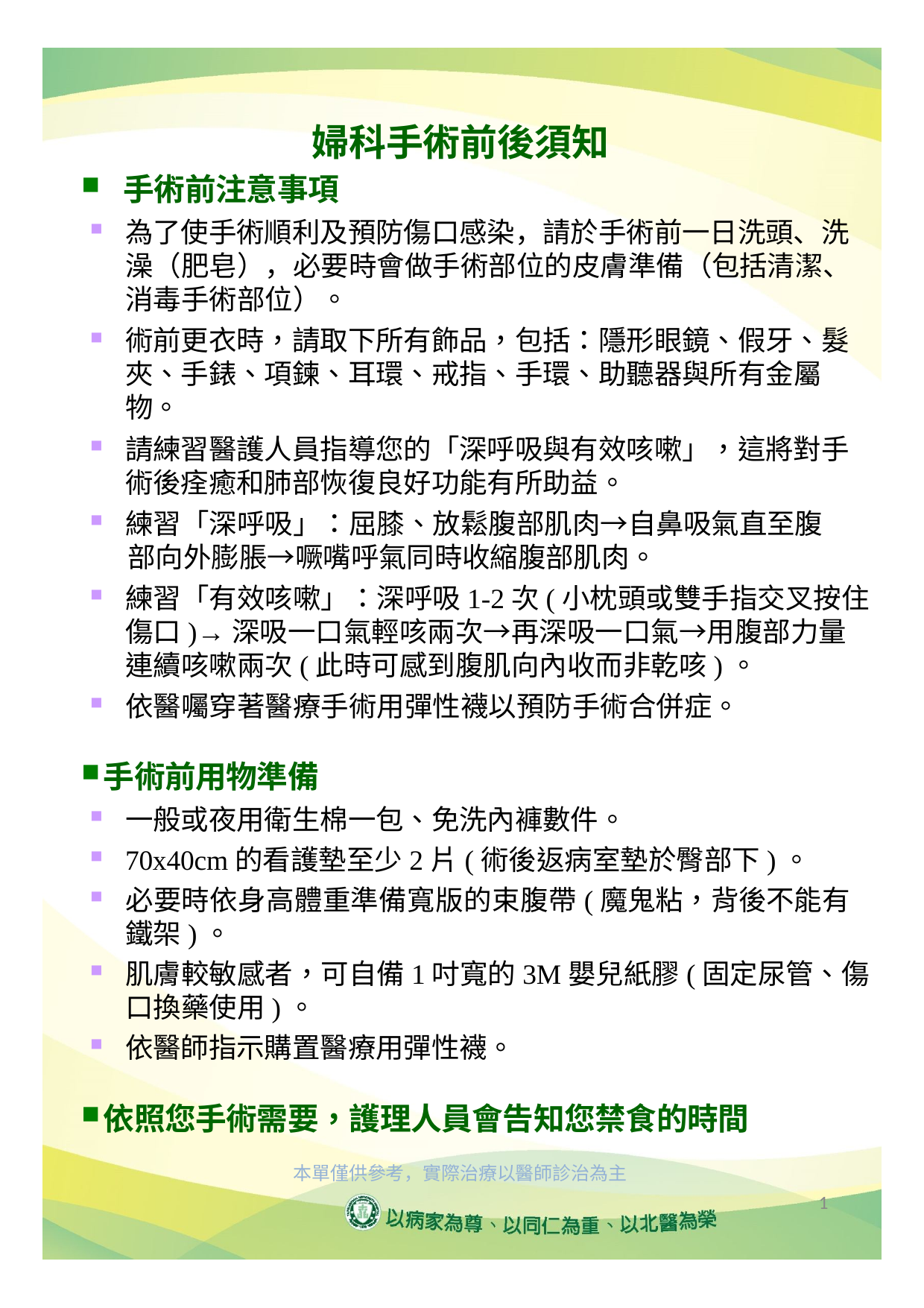

# 婦科手術前後須知
手術前注意事項
為了使手術順利及預防傷口感染，請於手術前一日洗頭、洗澡（肥皂），必要時會做手術部位的皮膚準備（包括清潔、消毒手術部位）。
術前更衣時，請取下所有飾品，包括：隱形眼鏡、假牙、髮夾、手錶、項鍊、耳環、戒指、手環、助聽器與所有金屬物。
請練習醫護人員指導您的「深呼吸與有效咳嗽」，這將對手術後痊癒和肺部恢復良好功能有所助益。
練習「深呼吸」：屈膝、放鬆腹部肌肉→自鼻吸氣直至腹
 部向外膨脹→噘嘴呼氣同時收縮腹部肌肉。
練習「有效咳嗽」：深呼吸1-2次(小枕頭或雙手指交叉按住傷口)→深吸一口氣輕咳兩次→再深吸一口氣→用腹部力量連續咳嗽兩次(此時可感到腹肌向內收而非乾咳)。
依醫囑穿著醫療手術用彈性襪以預防手術合併症。

手術前用物準備
一般或夜用衛生棉一包、免洗內褲數件。
70x40cm的看護墊至少2片(術後返病室墊於臀部下)。
必要時依身高體重準備寬版的束腹帶(魔鬼粘，背後不能有鐵架)。
肌膚較敏感者，可自備1吋寬的3M嬰兒紙膠(固定尿管、傷口換藥使用)。
依醫師指示購置醫療用彈性襪。
依照您手術需要，護理人員會告知您禁食的時間
本單僅供參考，實際治療以醫師診治為主
1